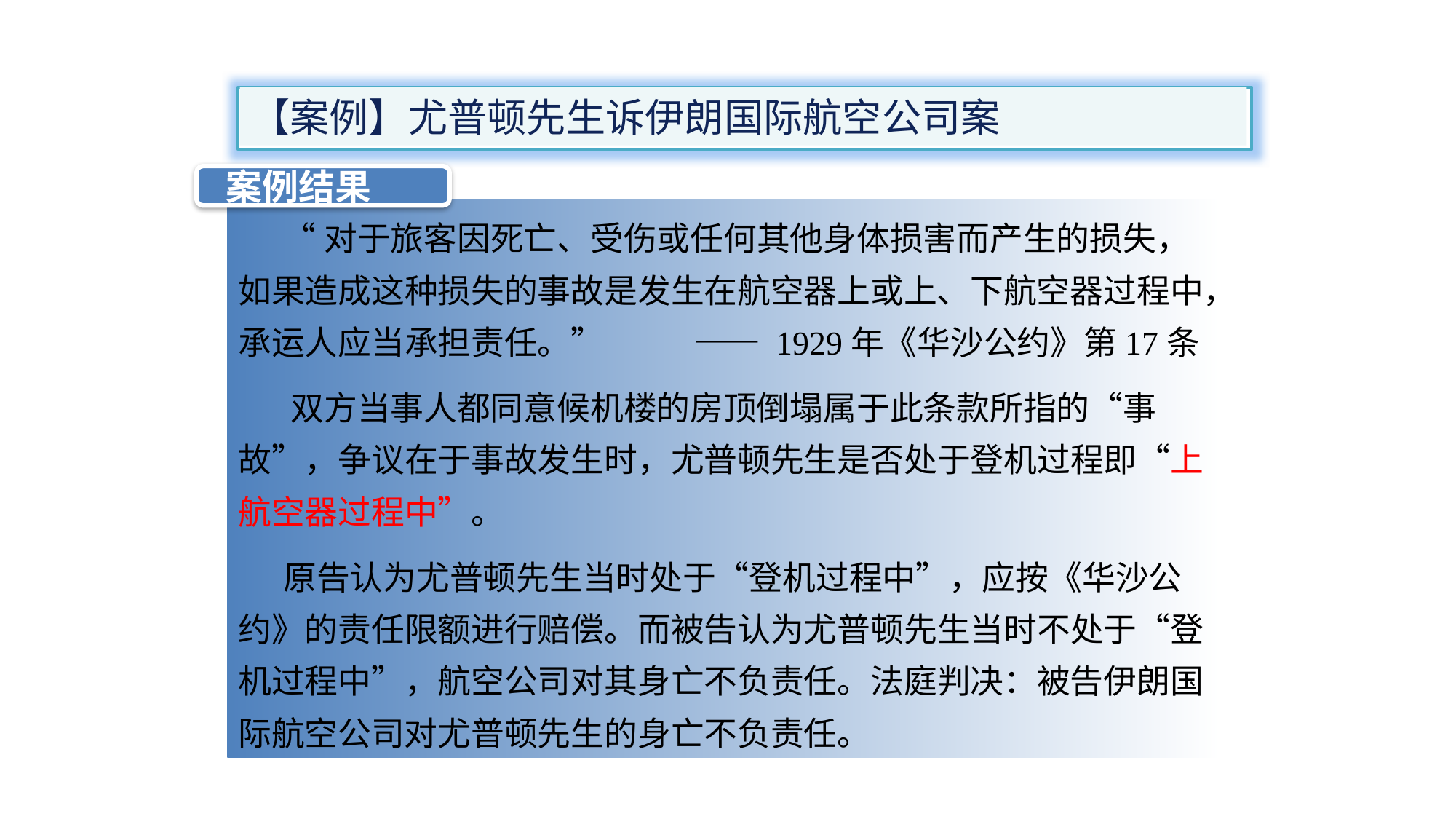

【案例】尤普顿先生诉伊朗国际航空公司案
案例结果
      “对于旅客因死亡、受伤或任何其他身体损害而产生的损失，如果造成这种损失的事故是发生在航空器上或上、下航空器过程中，承运人应当承担责任。”            —— 1929年《华沙公约》第17条
      双方当事人都同意候机楼的房顶倒塌属于此条款所指的“事故”，争议在于事故发生时，尤普顿先生是否处于登机过程即“上航空器过程中”。
     原告认为尤普顿先生当时处于“登机过程中”，应按《华沙公约》的责任限额进行赔偿。而被告认为尤普顿先生当时不处于“登机过程中”，航空公司对其身亡不负责任。法庭判决：被告伊朗国际航空公司对尤普顿先生的身亡不负责任。
40